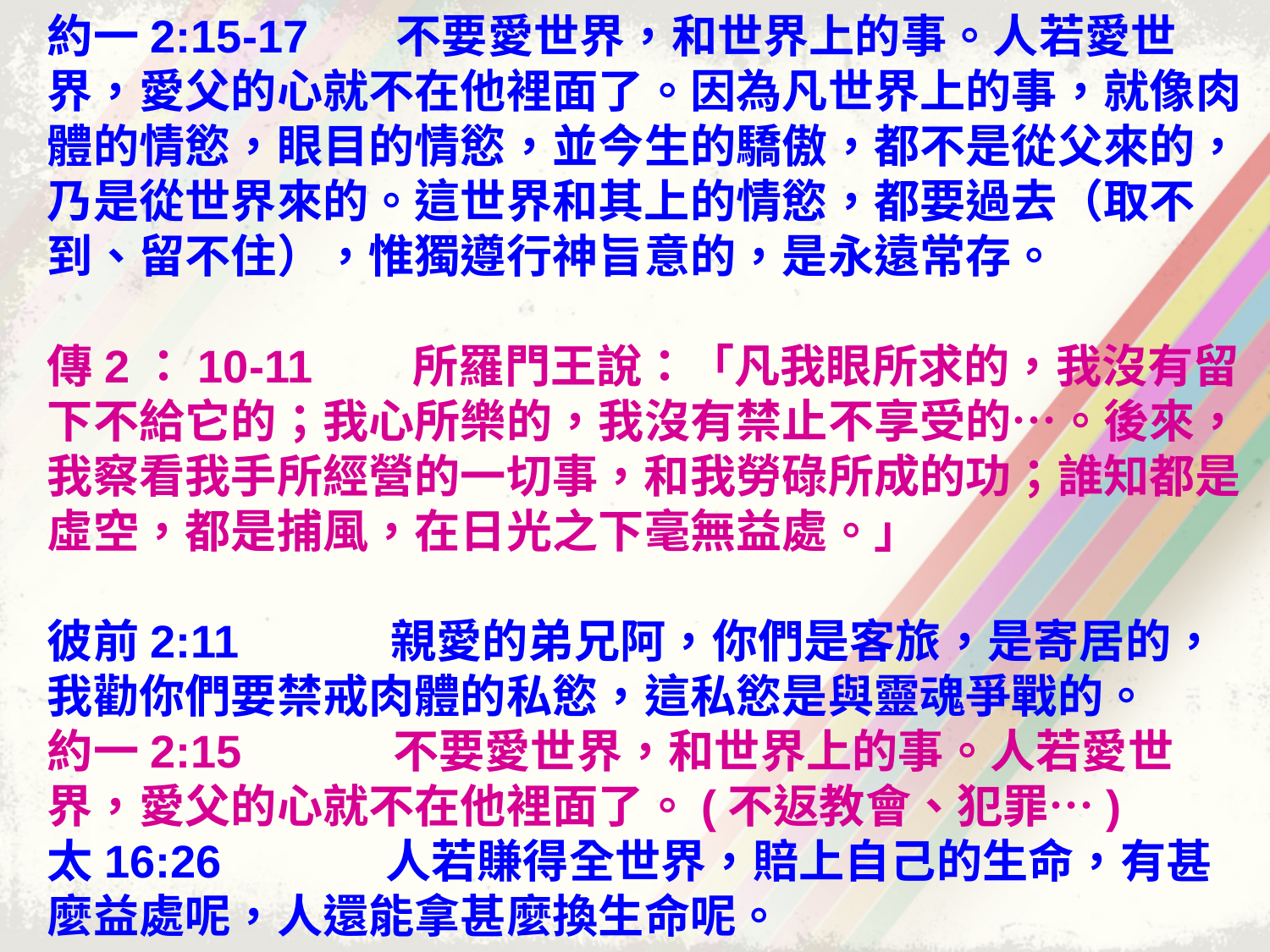

約一2:15-17      不要愛世界，和世界上的事。人若愛世界，愛父的心就不在他裡面了。因為凡世界上的事，就像肉體的情慾，眼目的情慾，並今生的驕傲，都不是從父來的，乃是從世界來的。這世界和其上的情慾，都要過去（取不到、留不住），惟獨遵行神旨意的，是永遠常存。

傳2：10-11       所羅門王說：「凡我眼所求的，我沒有留下不給它的；我心所樂的，我沒有禁止不享受的…。後來，我察看我手所經營的一切事，和我勞碌所成的功；誰知都是虛空，都是捕風，在日光之下毫無益處。」

彼前2:11           親愛的弟兄阿，你們是客旅，是寄居的，我勸你們要禁戒肉體的私慾，這私慾是與靈魂爭戰的。
約一2:15           不要愛世界，和世界上的事。人若愛世界，愛父的心就不在他裡面了。(不返教會、犯罪…)
太16:26            人若賺得全世界，賠上自己的生命，有甚麼益處呢，人還能拿甚麼換生命呢。